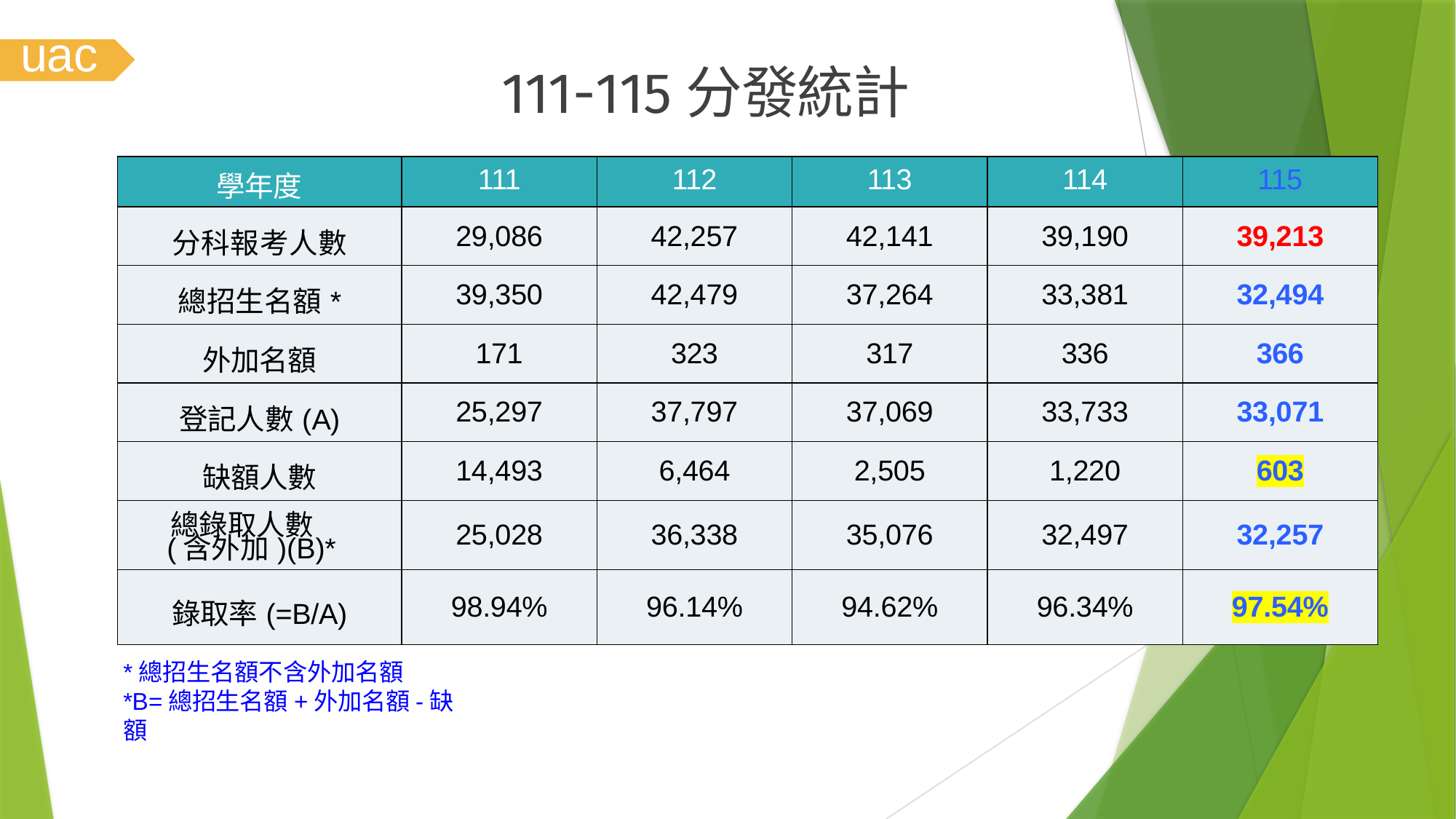

uac

# 111-115分發統計
| 學年度 | 111 | 112 | 113 | 114 | 115 |
| --- | --- | --- | --- | --- | --- |
| 分科報考人數 | 29,086 | 42,257 | 42,141 | 39,190 | 39,213 |
| 總招生名額\* | 39,350 | 42,479 | 37,264 | 33,381 | 32,494 |
| 外加名額 | 171 | 323 | 317 | 336 | 366 |
| 登記人數(A) | 25,297 | 37,797 | 37,069 | 33,733 | 33,071 |
| 缺額人數 | 14,493 | 6,464 | 2,505 | 1,220 | 603 |
| 總錄取人數 (含外加)(B)\* | 25,028 | 36,338 | 35,076 | 32,497 | 32,257 |
| 錄取率(=B/A) | 98.94% | 96.14% | 94.62% | 96.34% | 97.54% |
41
*總招生名額不含外加名額
*B=總招生名額+外加名額-缺額